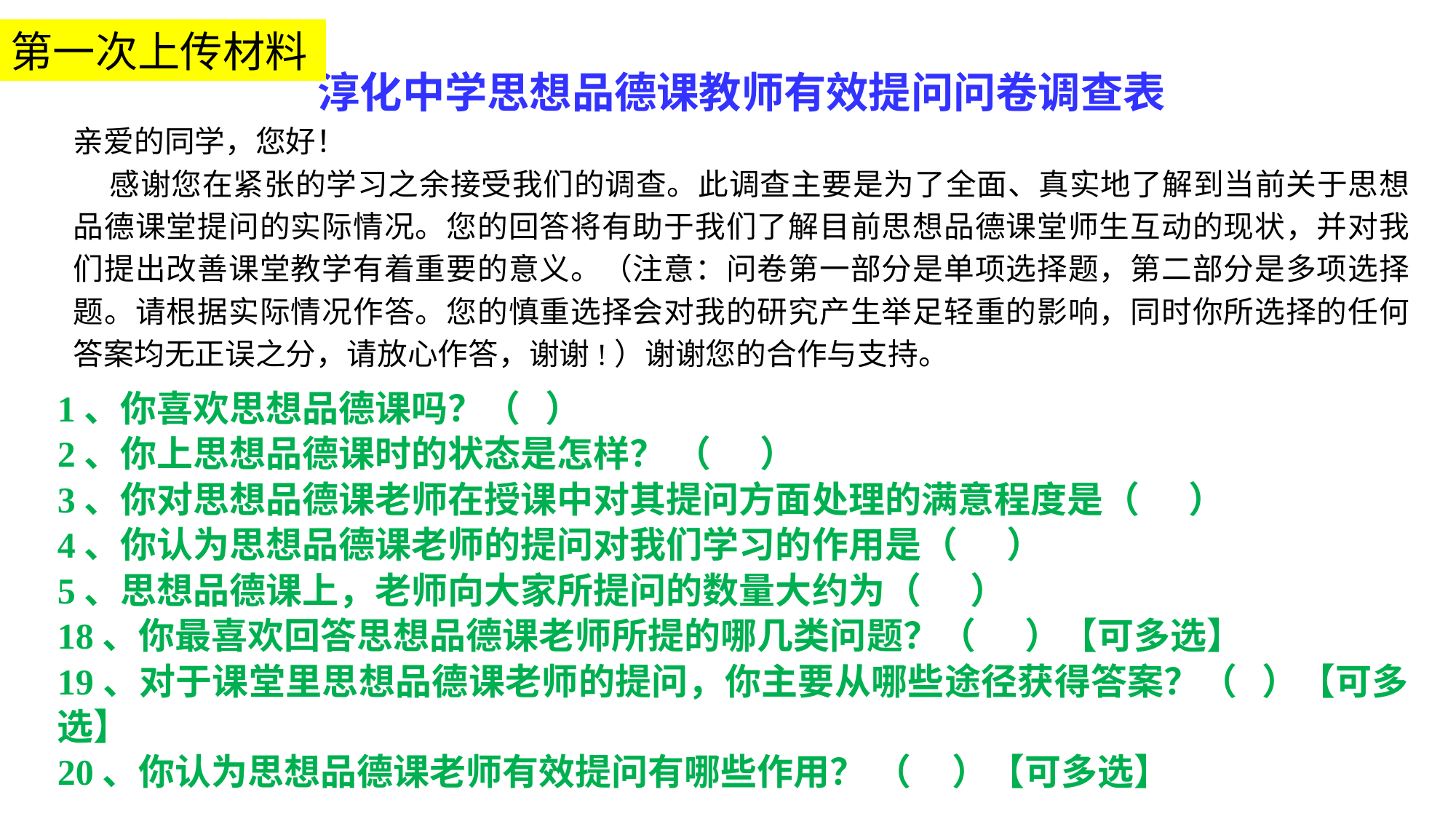

第一次上传材料
淳化中学思想品德课教师有效提问问卷调查表
亲爱的同学，您好！
感谢您在紧张的学习之余接受我们的调查。此调查主要是为了全面、真实地了解到当前关于思想品德课堂提问的实际情况。您的回答将有助于我们了解目前思想品德课堂师生互动的现状，并对我们提出改善课堂教学有着重要的意义。（注意：问卷第一部分是单项选择题，第二部分是多项选择题。请根据实际情况作答。您的慎重选择会对我的研究产生举足轻重的影响，同时你所选择的任何答案均无正误之分，请放心作答，谢谢!）谢谢您的合作与支持。

1、你喜欢思想品德课吗？（   ）
2、你上思想品德课时的状态是怎样？ （      ）
3、你对思想品德课老师在授课中对其提问方面处理的满意程度是（      ）
4、你认为思想品德课老师的提问对我们学习的作用是（      ）
5、思想品德课上，老师向大家所提问的数量大约为（      ）
18、你最喜欢回答思想品德课老师所提的哪几类问题？（      ）【可多选】
19、对于课堂里思想品德课老师的提问，你主要从哪些途径获得答案？（   ）【可多选】
20、你认为思想品德课老师有效提问有哪些作用？ （     ）【可多选】